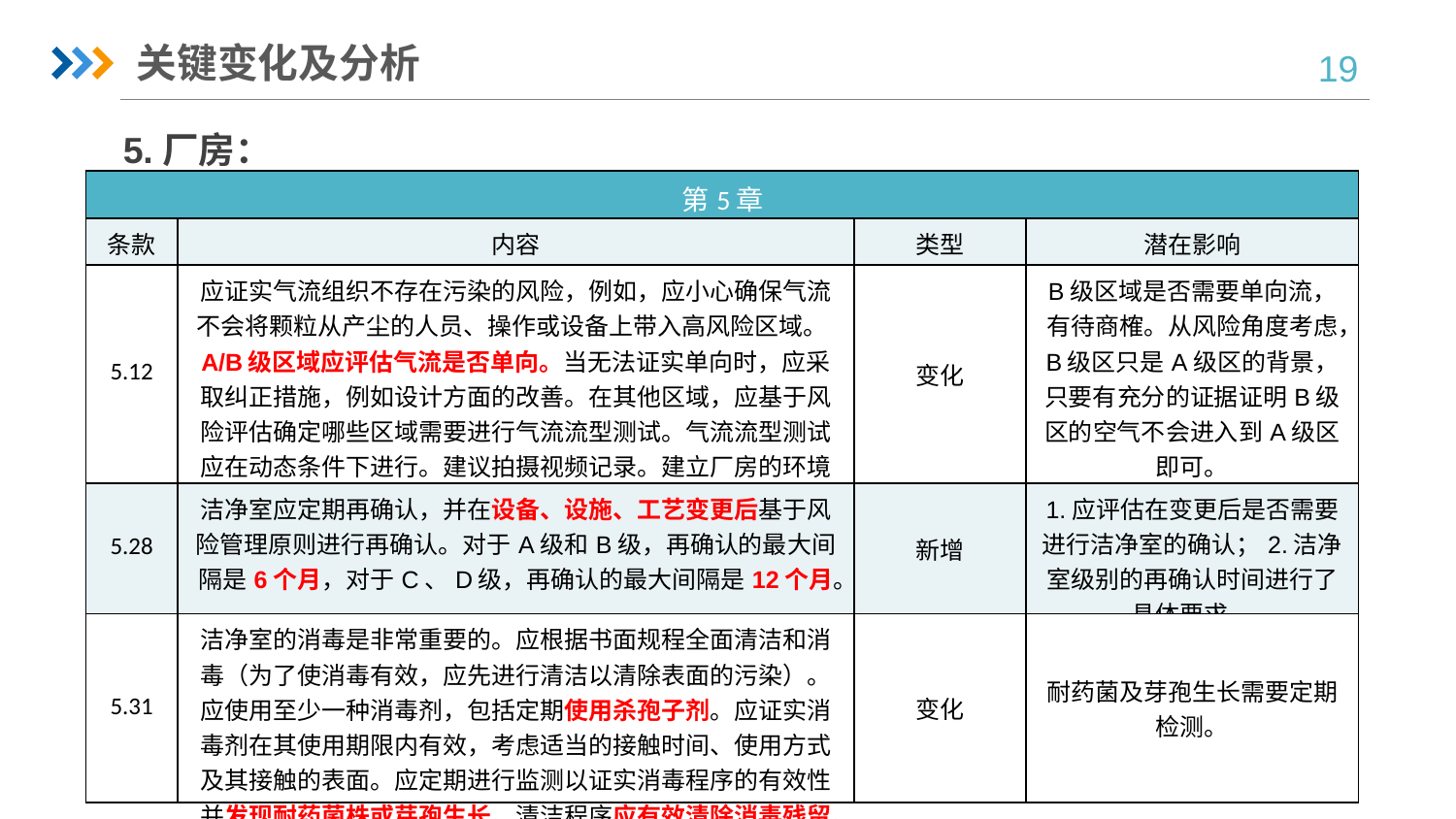

关键变化及分析
5.厂房：

| 第5章 |  |  |  |
| --- | --- | --- | --- |
| 条款 | 内容 | 类型 | 潜在影响 |
| 5.12 | 应证实气流组织不存在污染的风险，例如，应小心确保气流不会将颗粒从产尘的人员、操作或设备上带入高风险区域。A/B级区域应评估气流是否单向。当无法证实单向时，应采取纠正措施，例如设计方面的改善。在其他区域，应基于风险评估确定哪些区域需要进行气流流型测试。气流流型测试应在动态条件下进行。建议拍摄视频记录。建立厂房的环境监测程序应考虑气流流型测试的结果。 | 变化 | B级区域是否需要单向流，有待商榷。从风险角度考虑，B级区只是A级区的背景，只要有充分的证据证明B级区的空气不会进入到A级区即可。 |
| 5.28 | 洁净室应定期再确认，并在设备、设施、工艺变更后基于风险管理原则进行再确认。对于A级和B级，再确认的最大间隔是6个月，对于C、D级，再确认的最大间隔是12个月。 | 新增 | 1.应评估在变更后是否需要进行洁净室的确认；2.洁净室级别的再确认时间进行了具体要求。 |
| 5.31 | 洁净室的消毒是非常重要的。应根据书面规程全面清洁和消毒（为了使消毒有效，应先进行清洁以清除表面的污染）。应使用至少一种消毒剂，包括定期使用杀孢子剂。应证实消毒剂在其使用期限内有效，考虑适当的接触时间、使用方式及其接触的表面。应定期进行监测以证实消毒程序的有效性并发现耐药菌株或芽孢生长。清洁程序应有效清除消毒残留。 | 变化 | 耐药菌及芽孢生长需要定期检测。 |